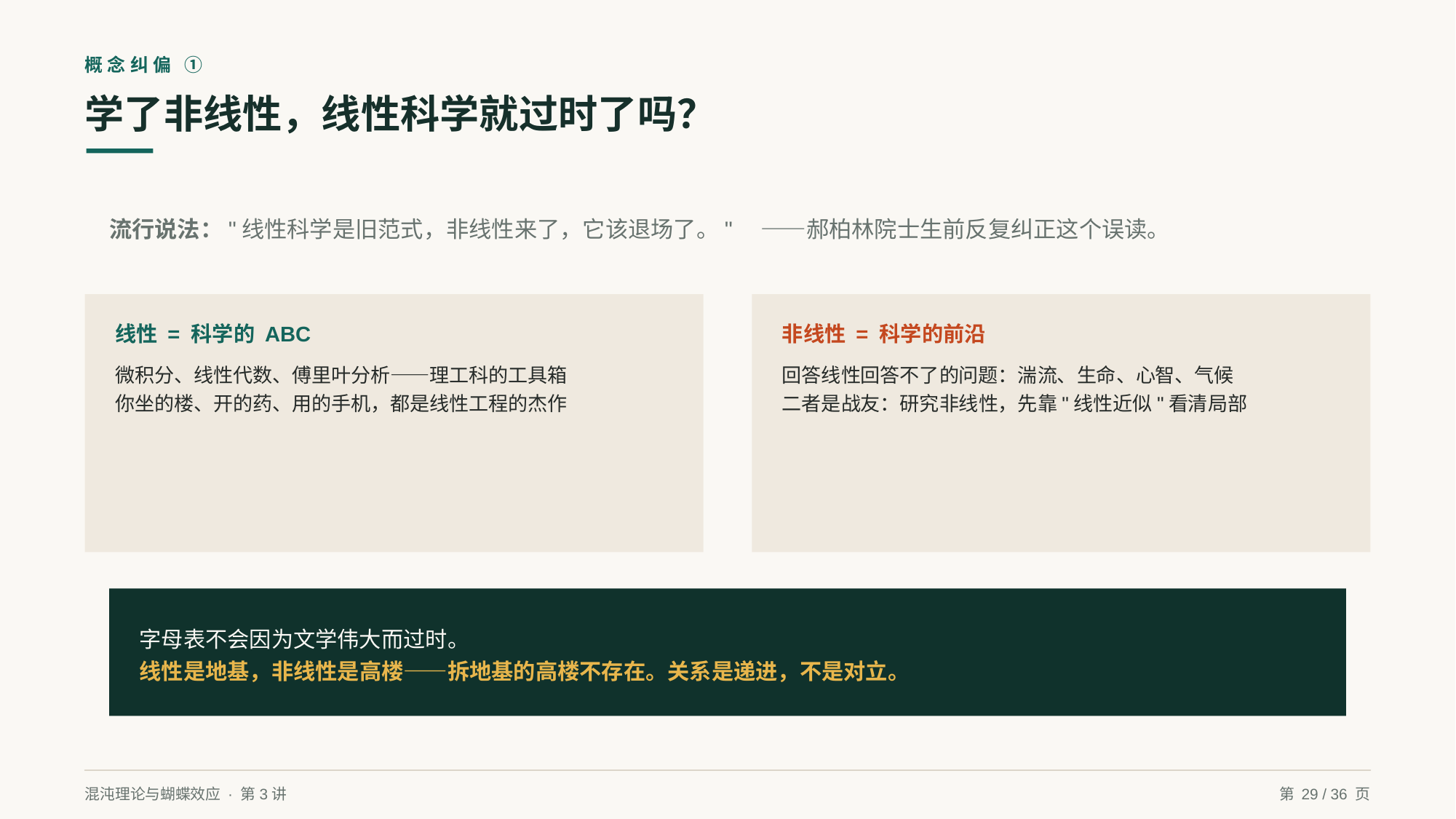

概念纠偏 ①
学了非线性，线性科学就过时了吗？

流行说法："线性科学是旧范式，非线性来了，它该退场了。"　——郝柏林院士生前反复纠正这个误读。

线性 = 科学的 ABC
微积分、线性代数、傅里叶分析——理工科的工具箱
你坐的楼、开的药、用的手机，都是线性工程的杰作
非线性 = 科学的前沿
回答线性回答不了的问题：湍流、生命、心智、气候
二者是战友：研究非线性，先靠"线性近似"看清局部

字母表不会因为文学伟大而过时。
线性是地基，非线性是高楼——拆地基的高楼不存在。关系是递进，不是对立。

混沌理论与蝴蝶效应 · 第3讲
第 29 / 36 页